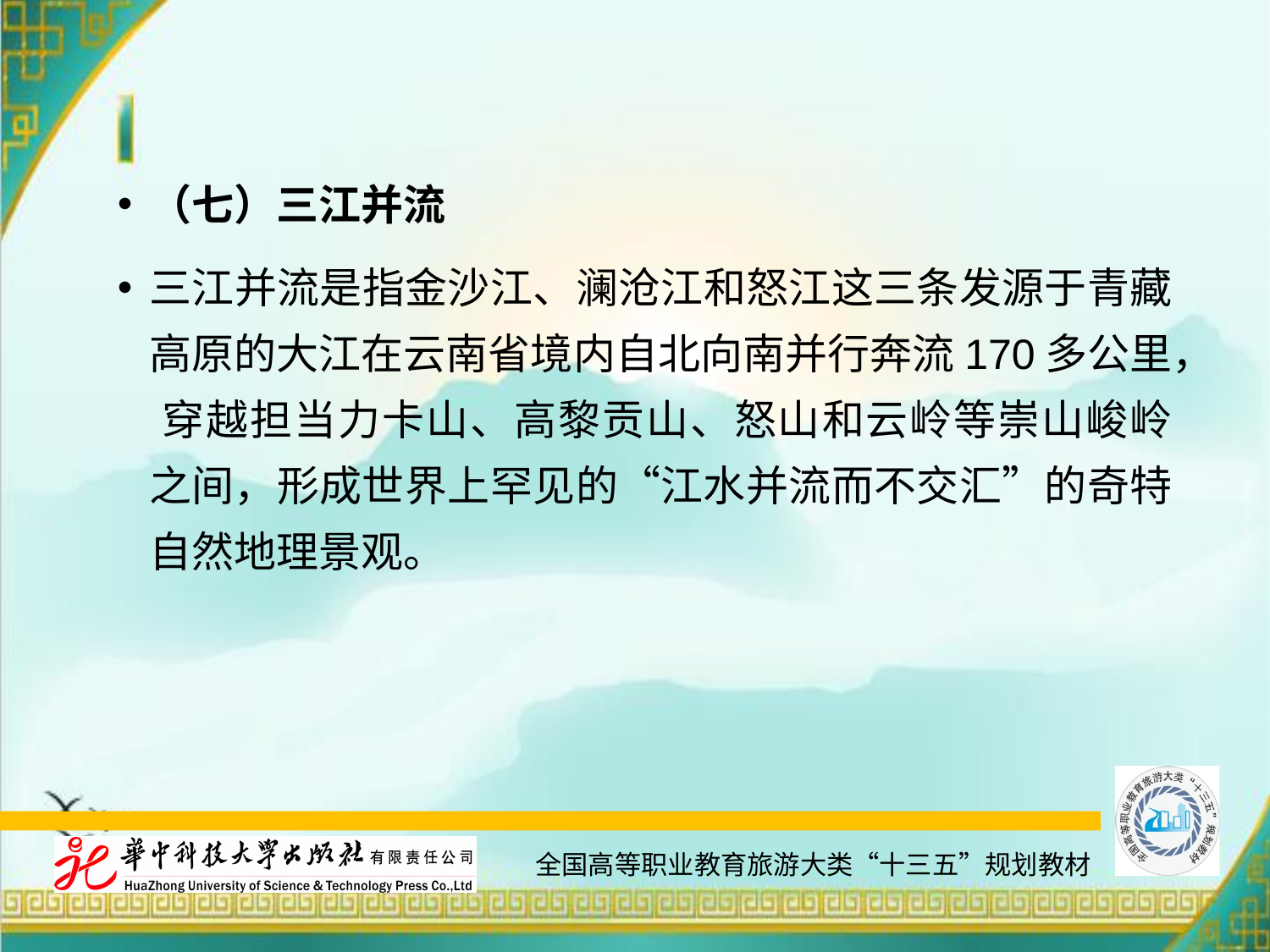

#
（七）三江并流
三江并流是指金沙江、澜沧江和怒江这三条发源于青藏高原的大江在云南省境内自北向南并行奔流170多公里， 穿越担当力卡山、高黎贡山、怒山和云岭等崇山峻岭之间，形成世界上罕见的“江水并流而不交汇”的奇特自然地理景观。